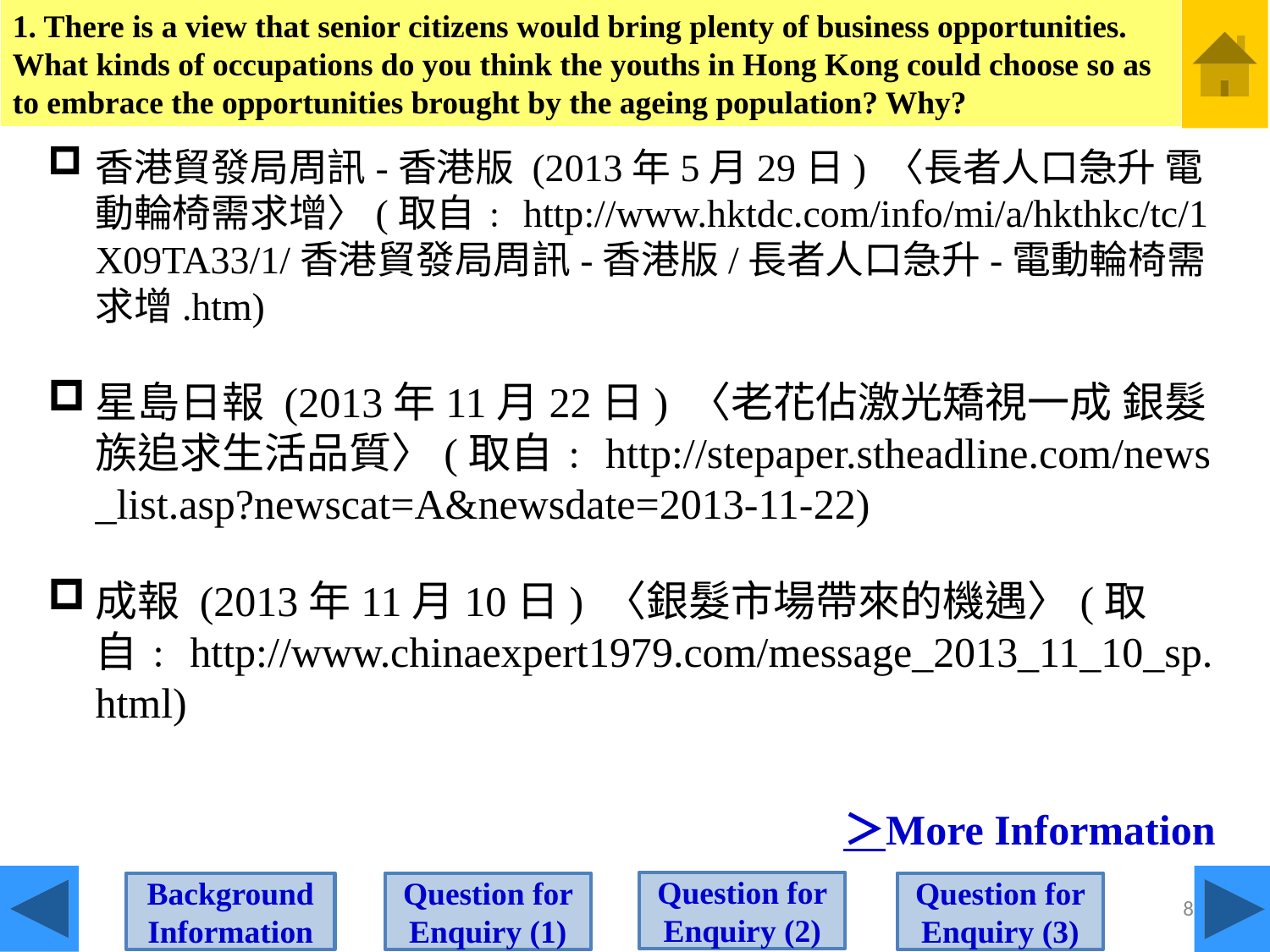

1. There is a view that senior citizens would bring plenty of business opportunities. What kinds of occupations do you think the youths in Hong Kong could choose so as to embrace the opportunities brought by the ageing population? Why?

香港貿發局周訊-香港版 (2013年5月29日) 〈長者人口急升 電動輪椅需求增〉(取自﹕http://www.hktdc.com/info/mi/a/hkthkc/tc/1X09TA33/1/香港貿發局周訊-香港版/長者人口急升-電動輪椅需求增.htm)

星島日報 (2013年11月22日) 〈老花佔激光矯視一成 銀髮族追求生活品質〉(取自﹕http://stepaper.stheadline.com/news_list.asp?newscat=A&newsdate=2013-11-22)

成報 (2013年11月10日) 〈銀髮市場帶來的機遇〉(取自﹕http://www.chinaexpert1979.com/message_2013_11_10_sp.html)

＞More Information

Question for Enquiry (2)
Question for Enquiry (1)
Background Information
Question for Enquiry (3)
8